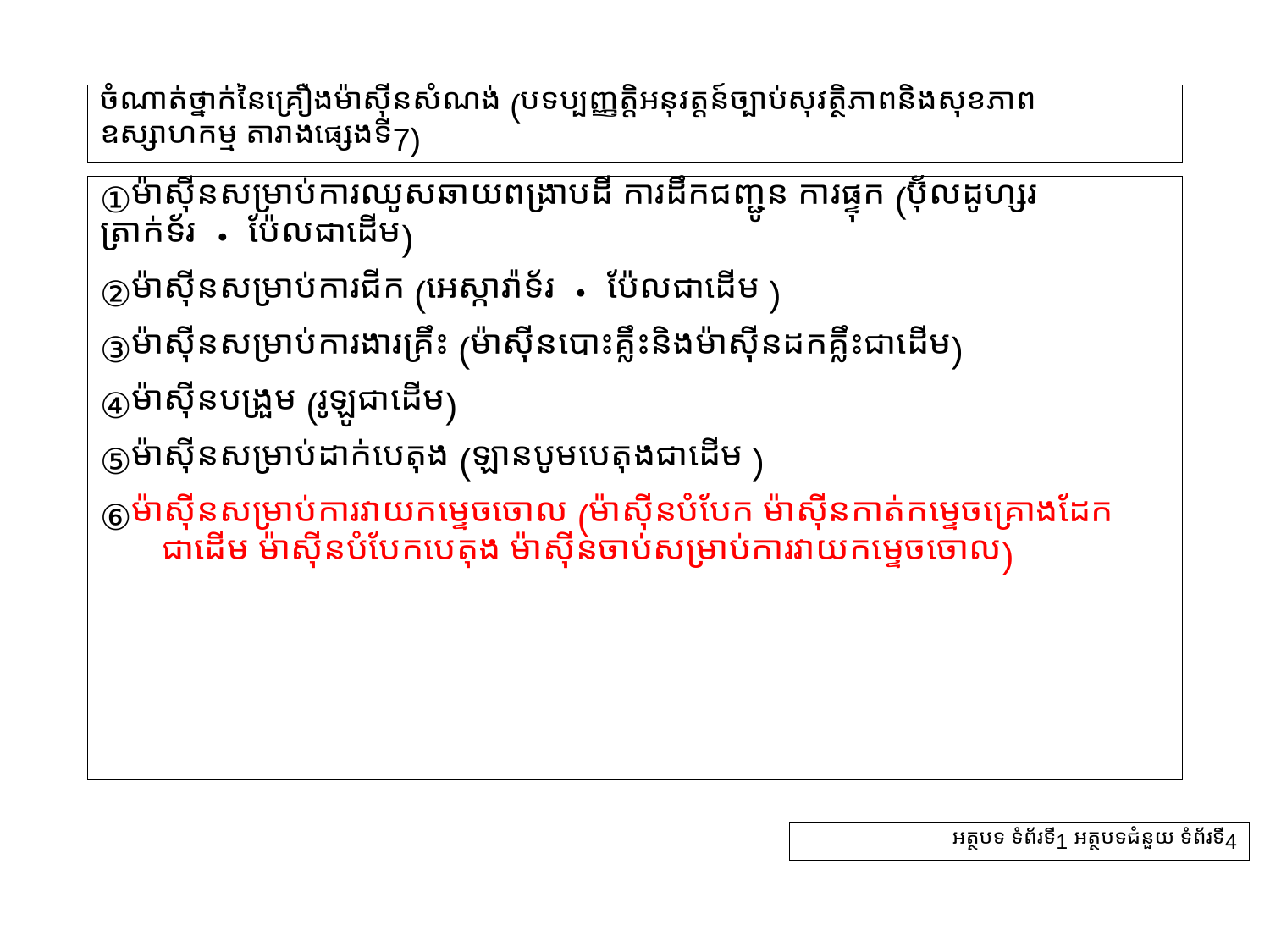

# ចំណាត់ថ្នាក់នៃគ្រឿងម៉ាស៊ីនសំណង់ (បទប្បញ្ញត្តិអនុវត្តន៍ច្បាប់សុវត្ថិភាពនិងសុខភាពឧស្សាហកម្ម តារាងផ្សេងទី7)
①ម៉ាស៊ីនសម្រាប់ការឈូសឆាយពង្រាបដី ការដឹកជញ្ជូន ការផ្ទុក (ប៊ុលដូហ្ស័រ ត្រាក់ទ័រ・ប៉ែលជាដើម)
②ម៉ាស៊ីនសម្រាប់ការជីក (អេស្កាវ៉ាទ័រ・ប៉ែលជាដើម )
③ម៉ាស៊ីនសម្រាប់ការងារគ្រឹះ (ម៉ាស៊ីនបោះគ្លឹះនិងម៉ាស៊ីនដកគ្លឹះជាដើម)
④ម៉ាស៊ីនបង្រួម (រូឡូជាដើម)
⑤ម៉ាស៊ីនសម្រាប់ដាក់បេតុង (ឡានបូមបេតុងជាដើម )
⑥ម៉ាស៊ីនសម្រាប់ការវាយកម្ទេចចោល (ម៉ាស៊ីនបំបែក ម៉ាស៊ីនកាត់កម្ទេចគ្រោងដែកជាដើម ម៉ាស៊ីនបំបែកបេតុង ម៉ាស៊ីនចាប់សម្រាប់ការវាយកម្ទេចចោល)
អត្ថបទ ទំព័រទី1 អត្ថបទជំនួយ ទំព័រទី4